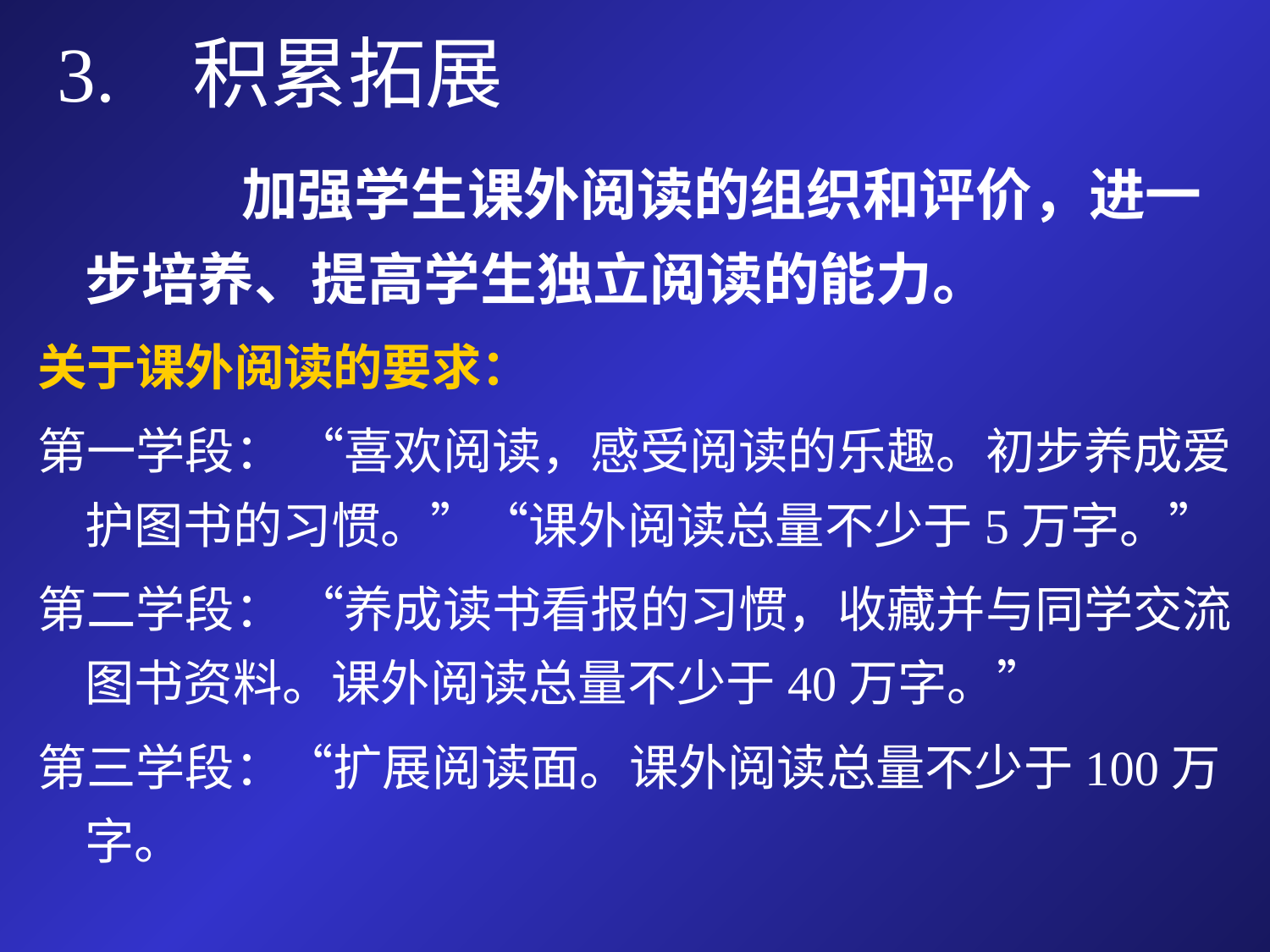

# 3.   积累拓展
               加强学生课外阅读的组织和评价，进一步培养、提高学生独立阅读的能力。
关于课外阅读的要求：
第一学段： “喜欢阅读，感受阅读的乐趣。初步养成爱护图书的习惯。”“课外阅读总量不少于5万字。”
第二学段： “养成读书看报的习惯，收藏并与同学交流图书资料。课外阅读总量不少于40万字。”
第三学段：“扩展阅读面。课外阅读总量不少于100万字。